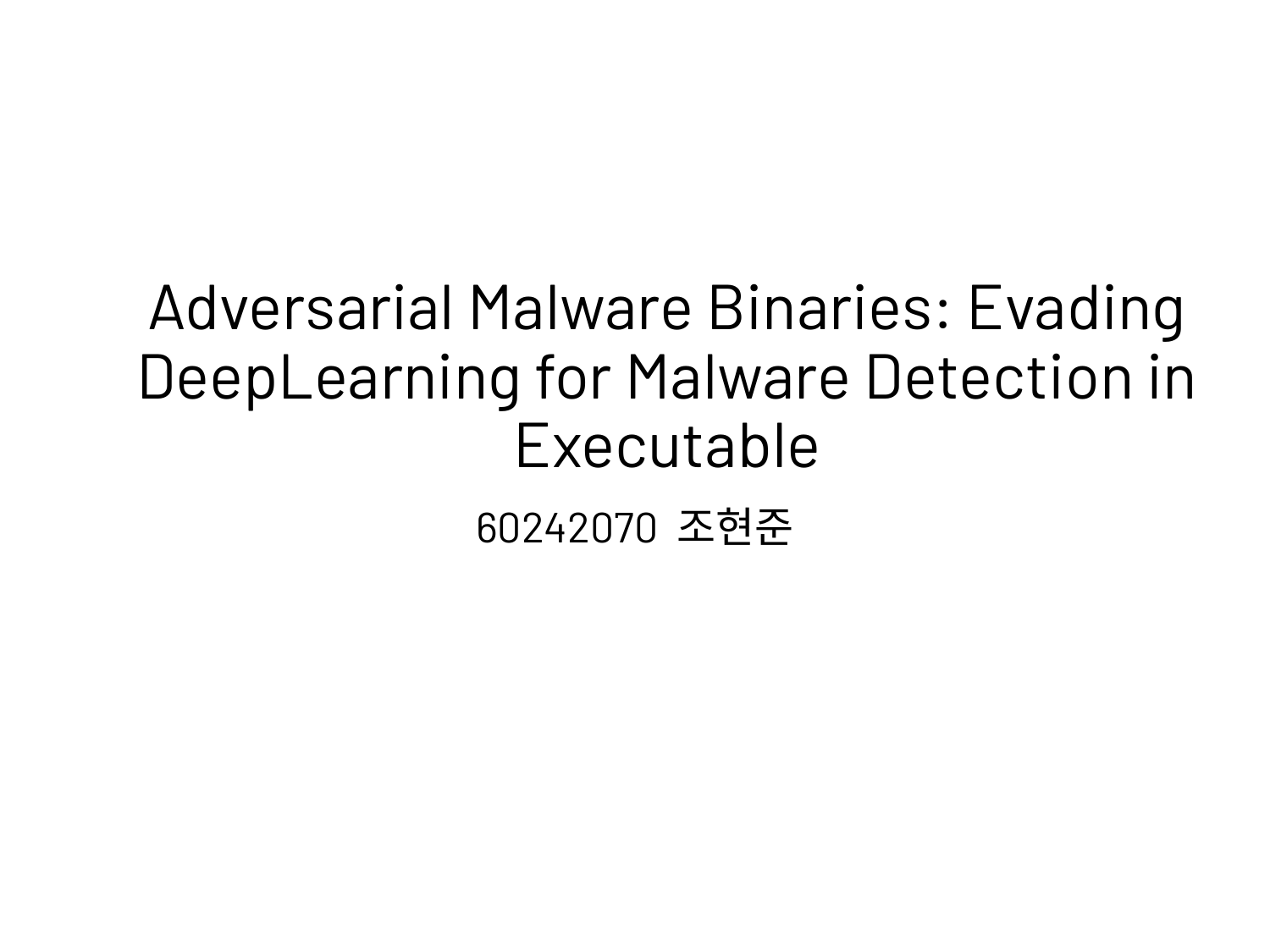

# Adversarial Malware Binaries: Evading DeepLearning for Malware Detection in Executable
60242070 조현준